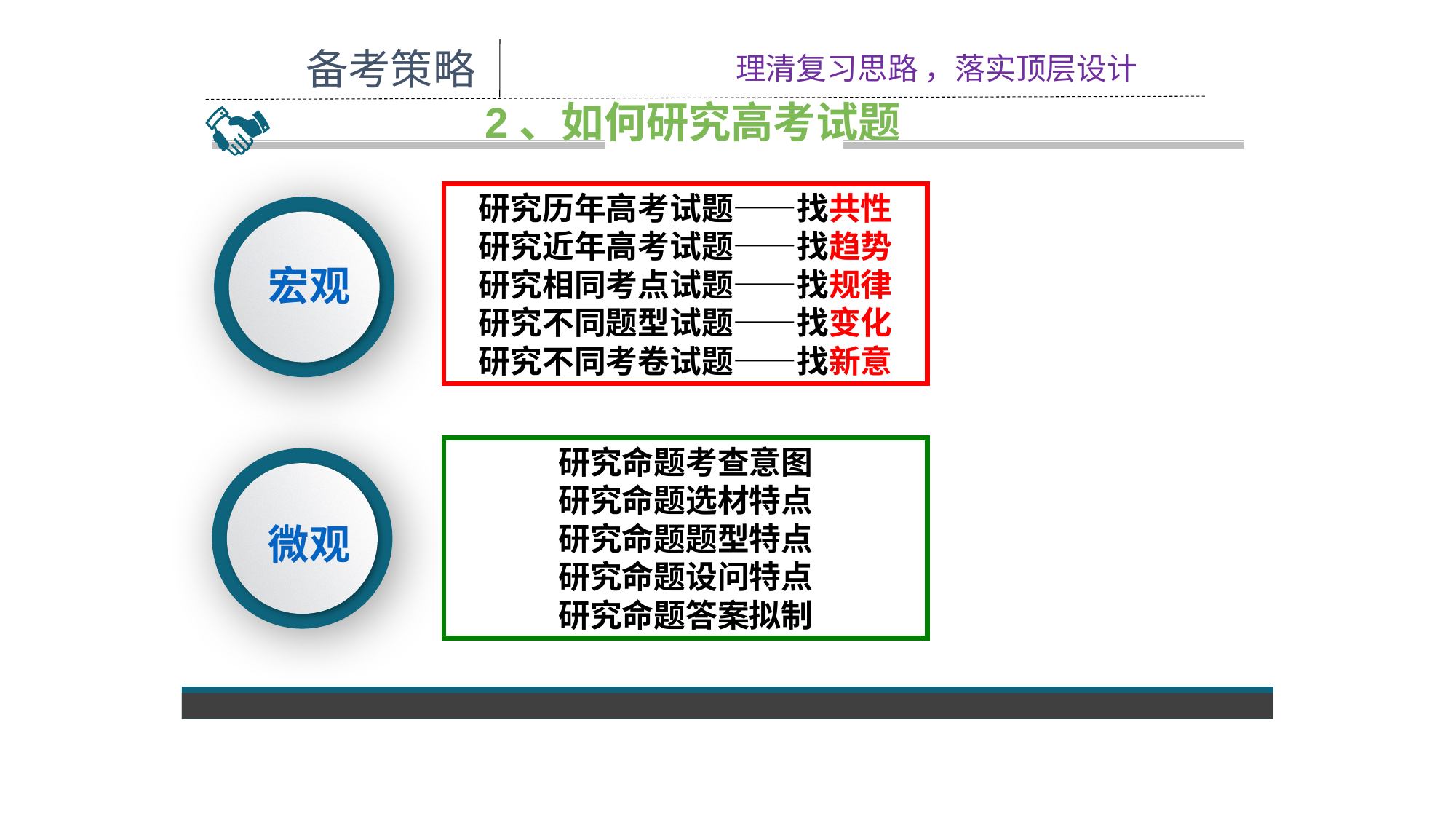

备考策略
理清复习思路 ，落实顶层设计
2、如何研究高考试题

研究历年高考试题——找共性
研究近年高考试题——找趋势
研究相同考点试题——找规律
研究不同题型试题——找变化
研究不同考卷试题——找新意

宏观
研究命题考查意图
研究命题选材特点
研究命题题型特点
研究命题设问特点
研究命题答案拟制

微观